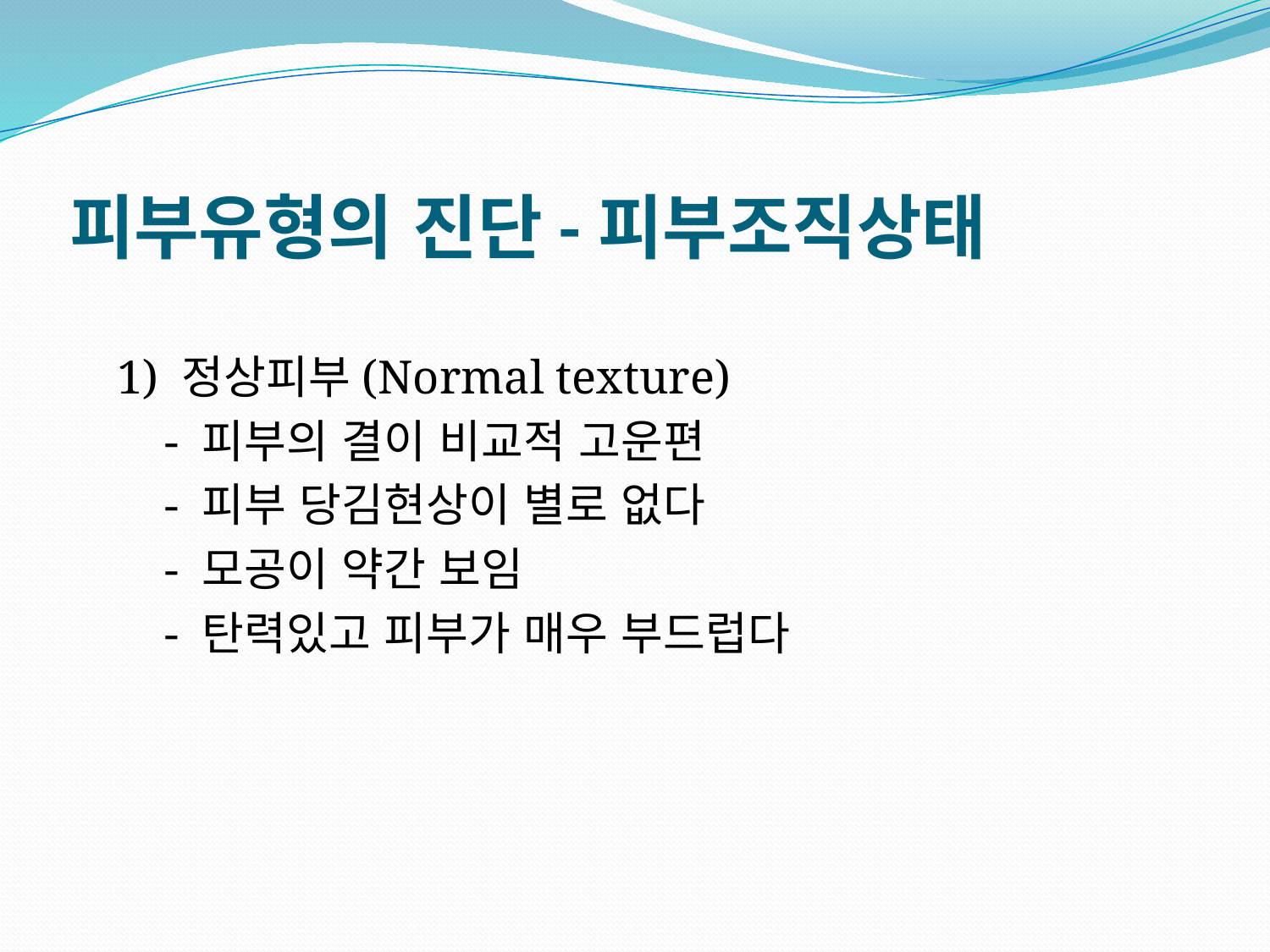

# 피부유형의 진단-피부조직상태

   1) 정상피부(Normal texture)
       - 피부의 결이 비교적 고운편
       - 피부 당김현상이 별로 없다
       - 모공이 약간 보임
       - 탄력있고 피부가 매우 부드럽다